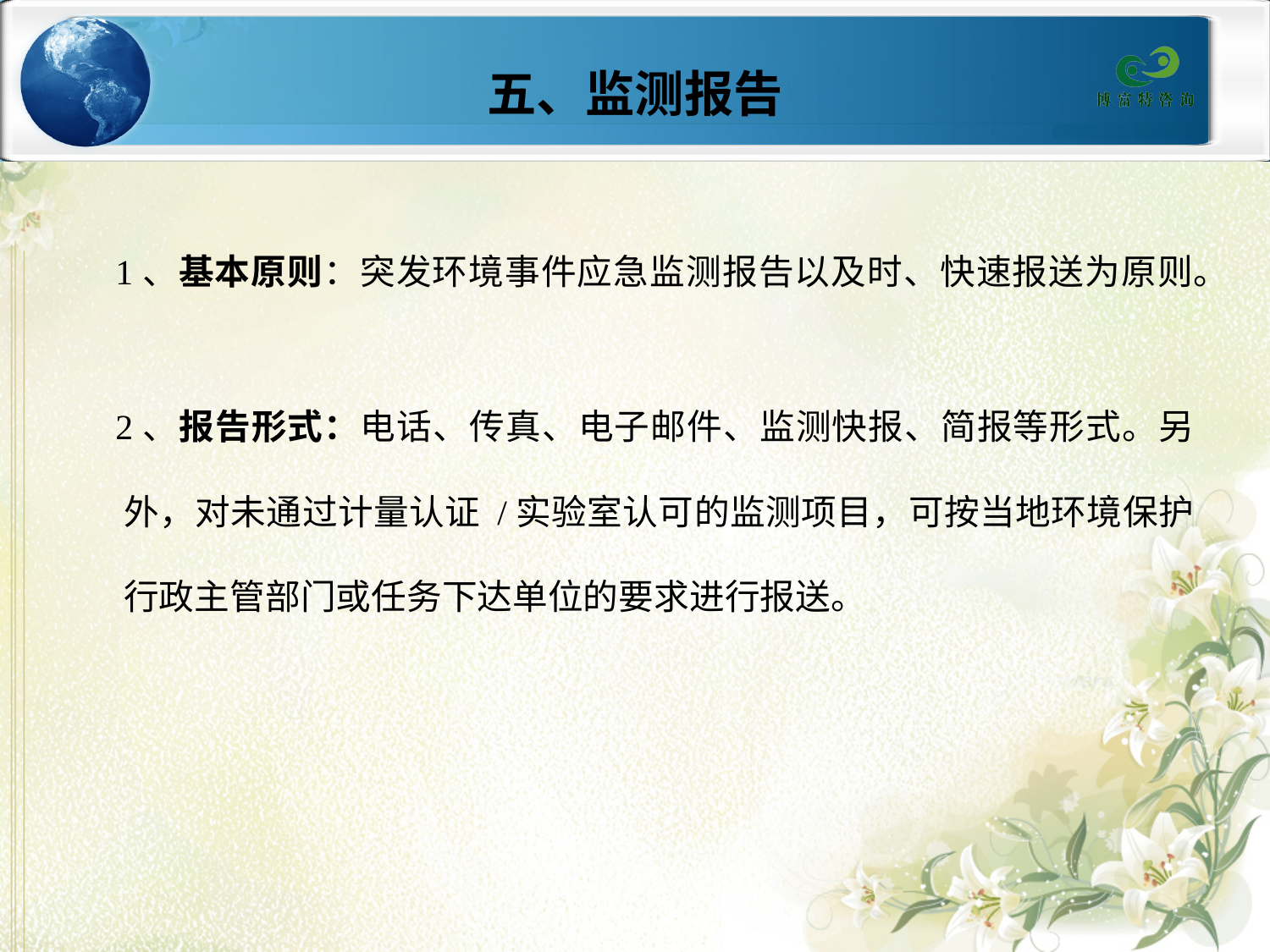

# 五、监测报告
    1、基本原则：突发环境事件应急监测报告以及时、快速报送为原则。
    2、报告形式：电话、传真、电子邮件、监测快报、简报等形式。另外，对未通过计量认证 /实验室认可的监测项目，可按当地环境保护行政主管部门或任务下达单位的要求进行报送。